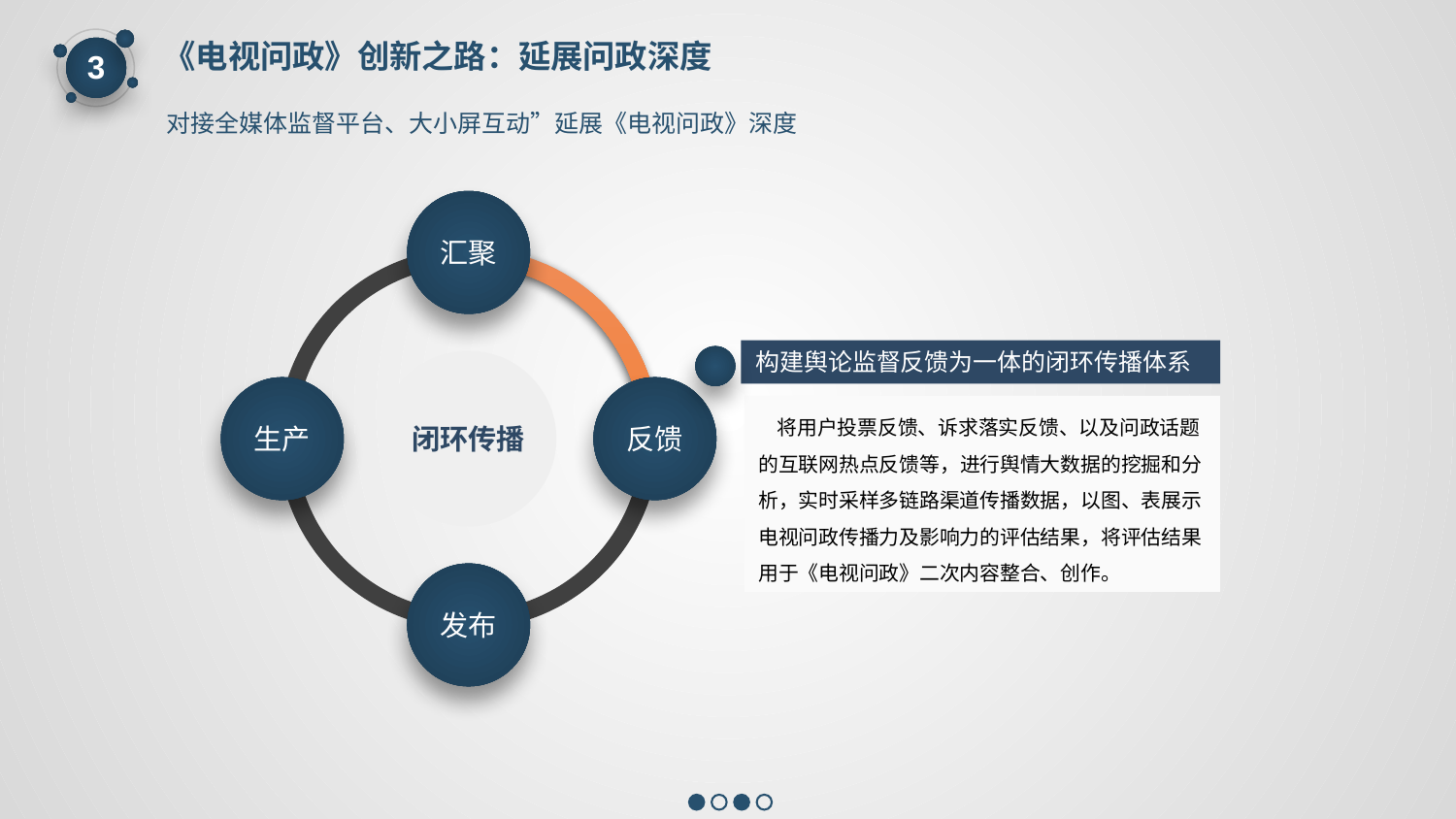

《电视问政》创新之路：延展问政深度
3
对接全媒体监督平台、大小屏互动”延展《电视问政》深度
汇聚

构建舆论监督反馈为一体的闭环传播体系

闭环传播
生产
反馈
   将用户投票反馈、诉求落实反馈、以及问政话题的互联网热点反馈等，进行舆情大数据的挖掘和分析，实时采样多链路渠道传播数据，以图、表展示电视问政传播力及影响力的评估结果，将评估结果用于《电视问政》二次内容整合、创作。
发布